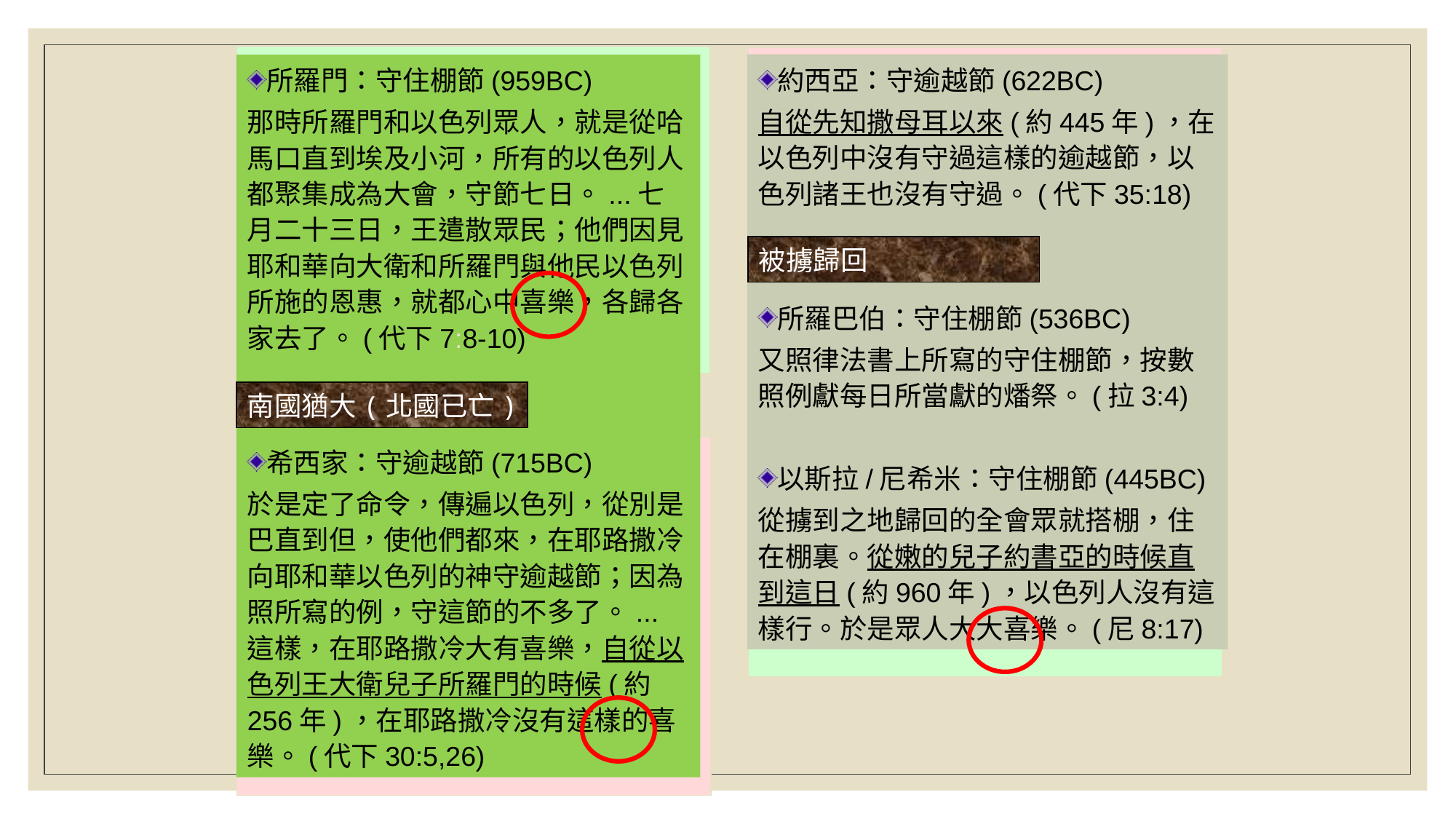

約西亞：守逾越節(622BC)
自從先知撒母耳以來(約445年)，在以色列中沒有守過這樣的逾越節，以色列諸王也沒有守過。(代下35:18)

所羅巴伯：守住棚節(536BC)
又照律法書上所寫的守住棚節，按數照例獻每日所當獻的燔祭。(拉3:4)

以斯拉/尼希米：守住棚節(445BC)
從擄到之地歸回的全會眾就搭棚，住在棚裏。從嫩的兒子約書亞的時候直到這日(約960年)，以色列人沒有這樣行。於是眾人大大喜樂。(尼8:17)
所羅門：守住棚節(959BC)
那時所羅門和以色列眾人，就是從哈馬口直到埃及小河，所有的以色列人都聚集成為大會，守節七日。...七月二十三日，王遣散眾民；他們因見耶和華向大衛和所羅門與他民以色列所施的恩惠，就都心中喜樂，各歸各家去了。(代下7:8-10)

希西家：守逾越節(715BC)
於是定了命令，傳遍以色列，從別是巴直到但，使他們都來，在耶路撒冷向耶和華以色列的神守逾越節；因為照所寫的例，守這節的不多了。...這樣，在耶路撒冷大有喜樂，自從以色列王大衛兒子所羅門的時候(約256年)，在耶路撒冷沒有這樣的喜樂。(代下30:5,26)
被擄歸回

南國猶大(北國已亡)